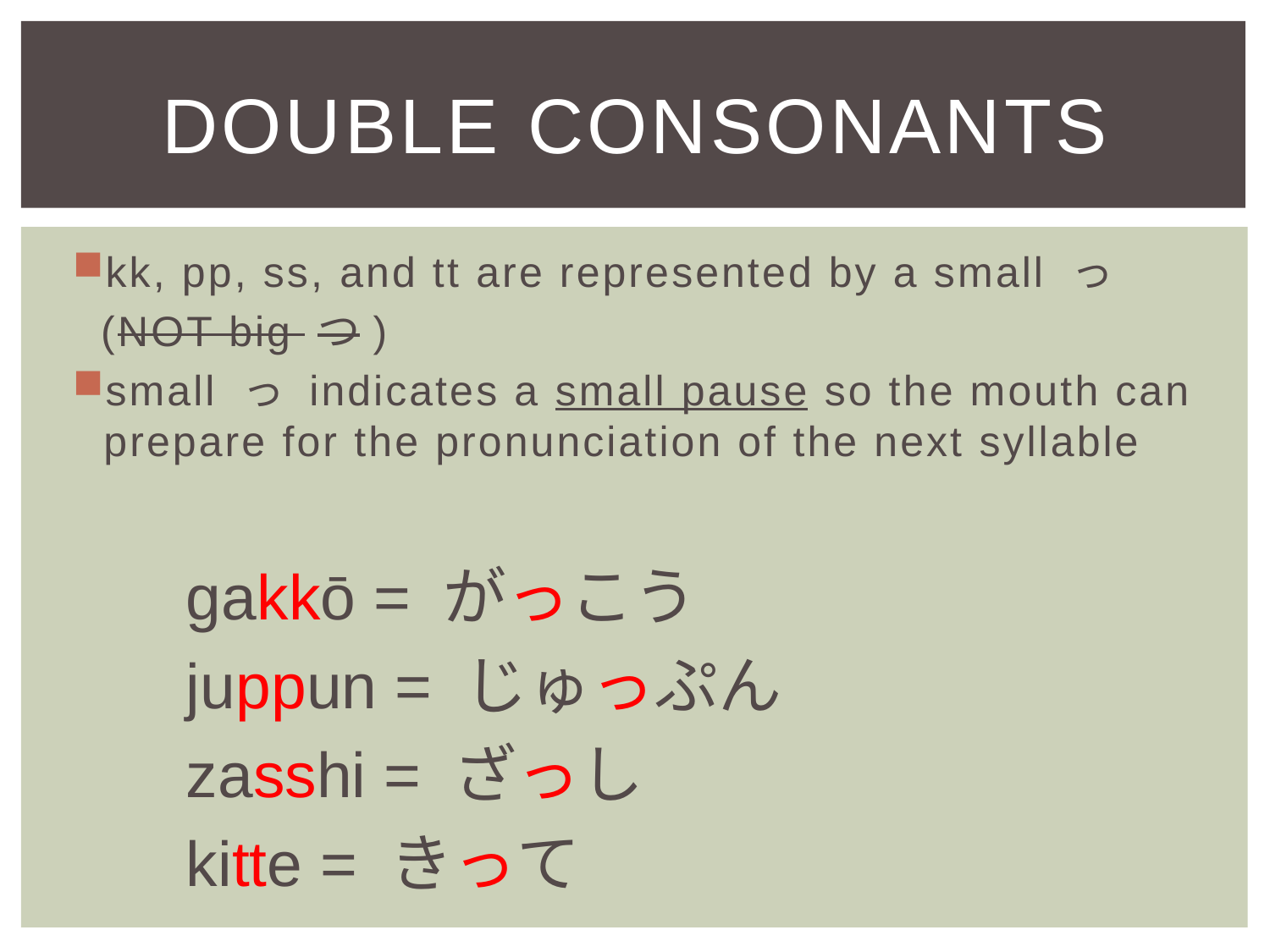

# DOUBLE Consonants
kk, pp, ss, and tt are represented by a small っ
  (NOT big つ)
small っ indicates a small pause so the mouth can prepare for the pronunciation of the next syllable

gakkō = がっこう
juppun = じゅっぷん
zasshi = ざっし
kitte = きって